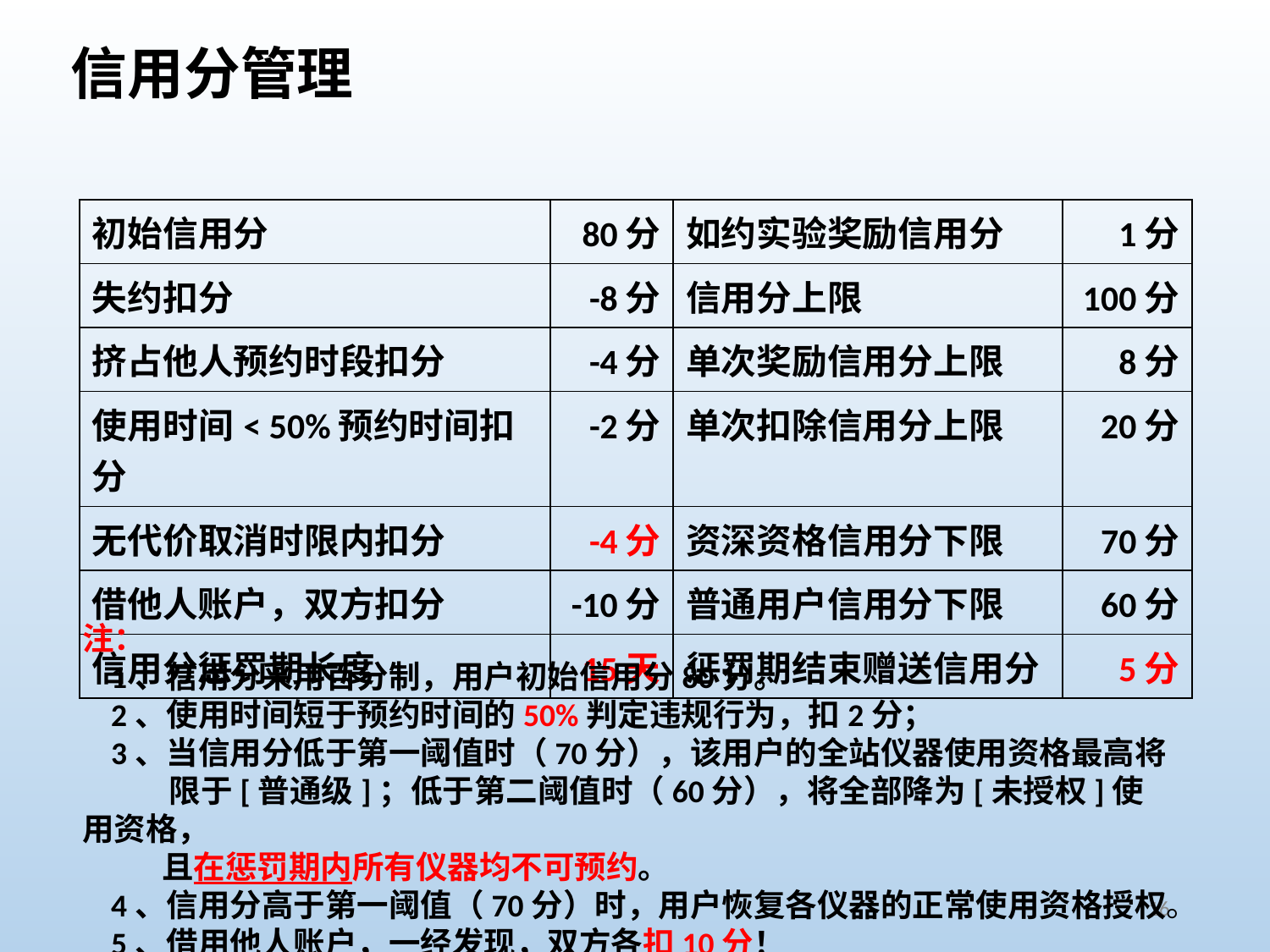

信用分管理
| 初始信用分 | 80分 | 如约实验奖励信用分 | 1分 |
| --- | --- | --- | --- |
| 失约扣分 | -8分 | 信用分上限 | 100分 |
| 挤占他人预约时段扣分 | -4分 | 单次奖励信用分上限 | 8分 |
| 使用时间< 50%预约时间扣分 | -2分 | 单次扣除信用分上限 | 20分 |
| 无代价取消时限内扣分 | -4分 | 资深资格信用分下限 | 70分 |
| 借他人账户，双方扣分 | -10分 | 普通用户信用分下限 | 60分 |
| 信用分惩罚期长度 | 15天 | 惩罚期结束赠送信用分 | 5分 |
注：
    1、信用分采用百分制，用户初始信用分80分。
    2、使用时间短于预约时间的50%判定违规行为，扣2分；
    3、当信用分低于第一阈值时（70分），该用户的全站仪器使用资格最高将
           限于[普通级]；低于第二阈值时（60分），将全部降为[未授权]使用资格，
          且在惩罚期内所有仪器均不可预约。
    4、信用分高于第一阈值（70分）时，用户恢复各仪器的正常使用资格授权。
    5、借用他人账户，一经发现，双方各扣10分！
16